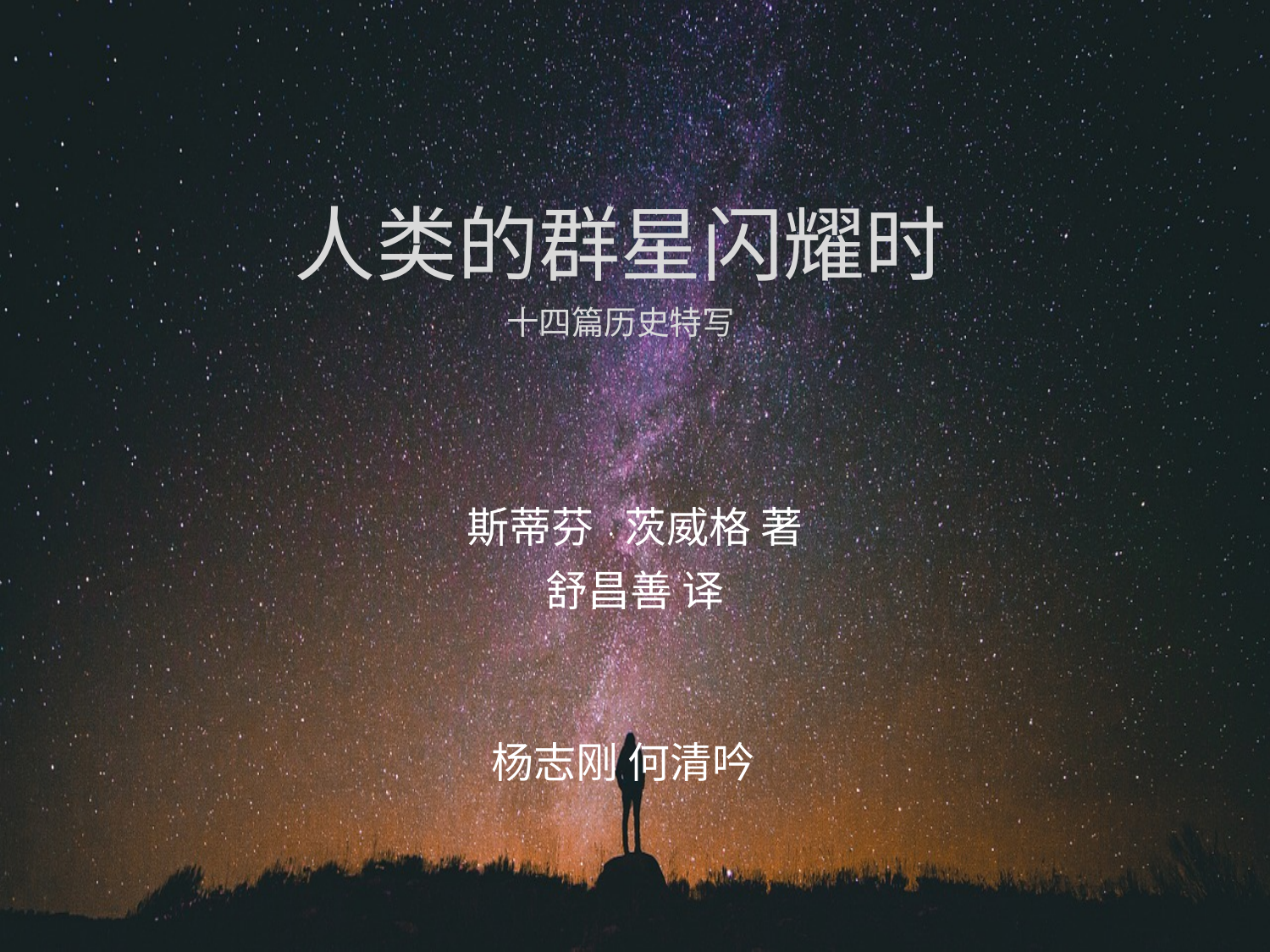

# 人类的群星闪耀时 十四篇历史特写
斯蒂芬·茨威格 著
舒昌善 译
杨志刚 何清吟